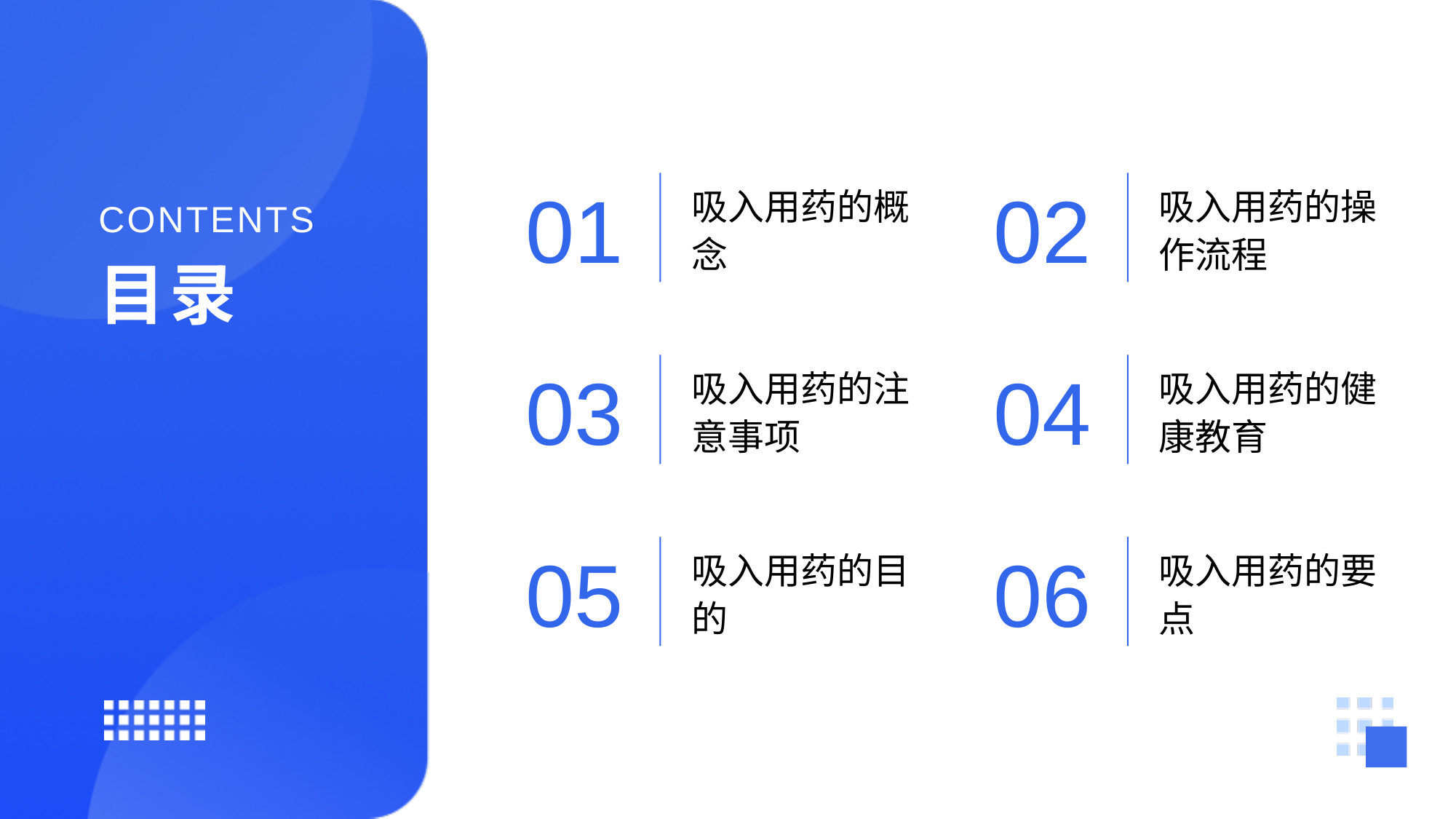

01
02

吸入用药的概念

吸入用药的操作流程
03
04

吸入用药的注意事项

吸入用药的健康教育
05
06

吸入用药的目的

吸入用药的要点
CONTENTS
目录